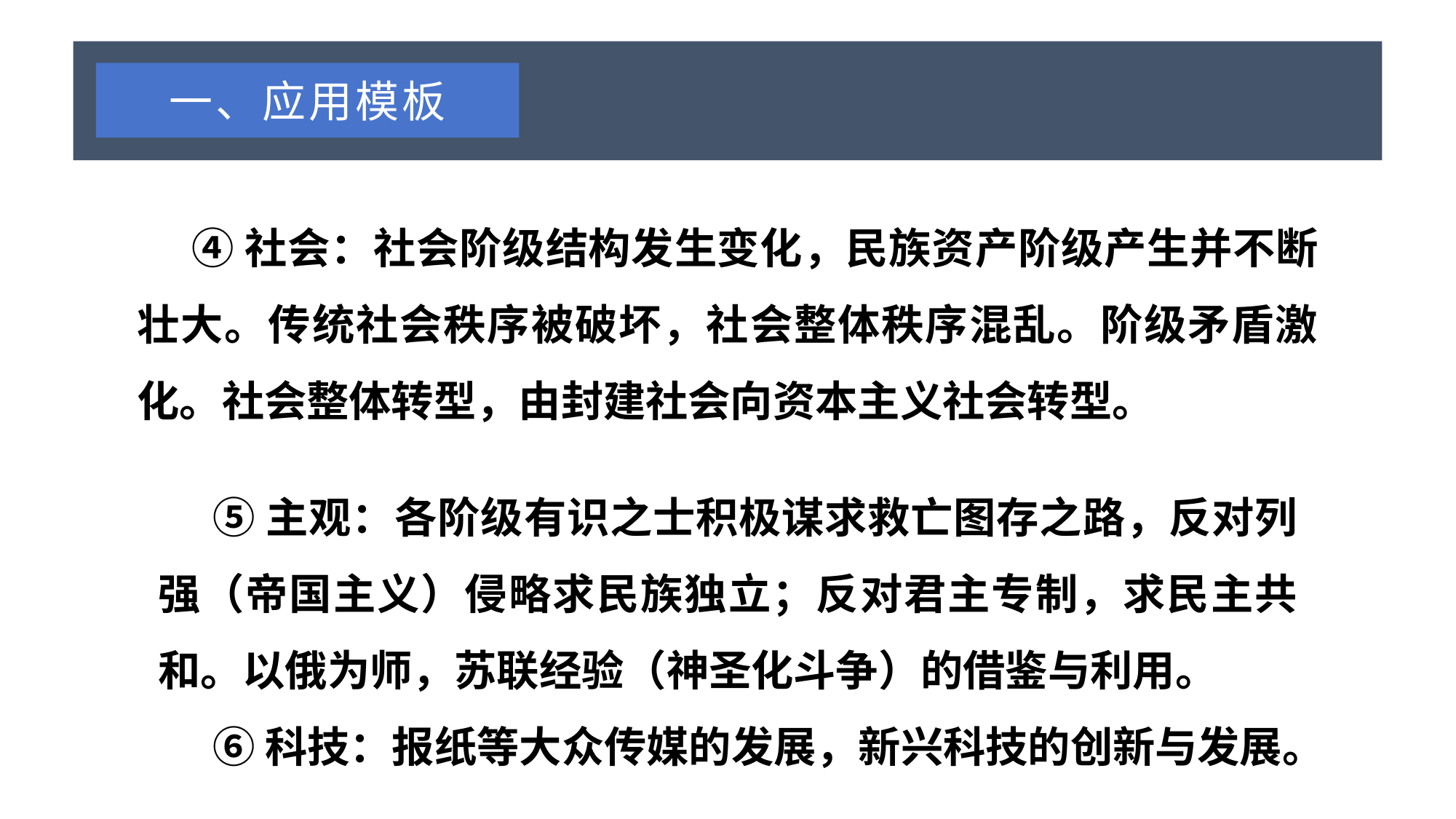

一、应用模板
④社会：社会阶级结构发生变化，民族资产阶级产生并不断壮大。传统社会秩序被破坏，社会整体秩序混乱。阶级矛盾激化。社会整体转型，由封建社会向资本主义社会转型。

⑤主观：各阶级有识之士积极谋求救亡图存之路，反对列强（帝国主义）侵略求民族独立；反对君主专制，求民主共和。以俄为师，苏联经验（神圣化斗争）的借鉴与利用。
⑥科技：报纸等大众传媒的发展，新兴科技的创新与发展。